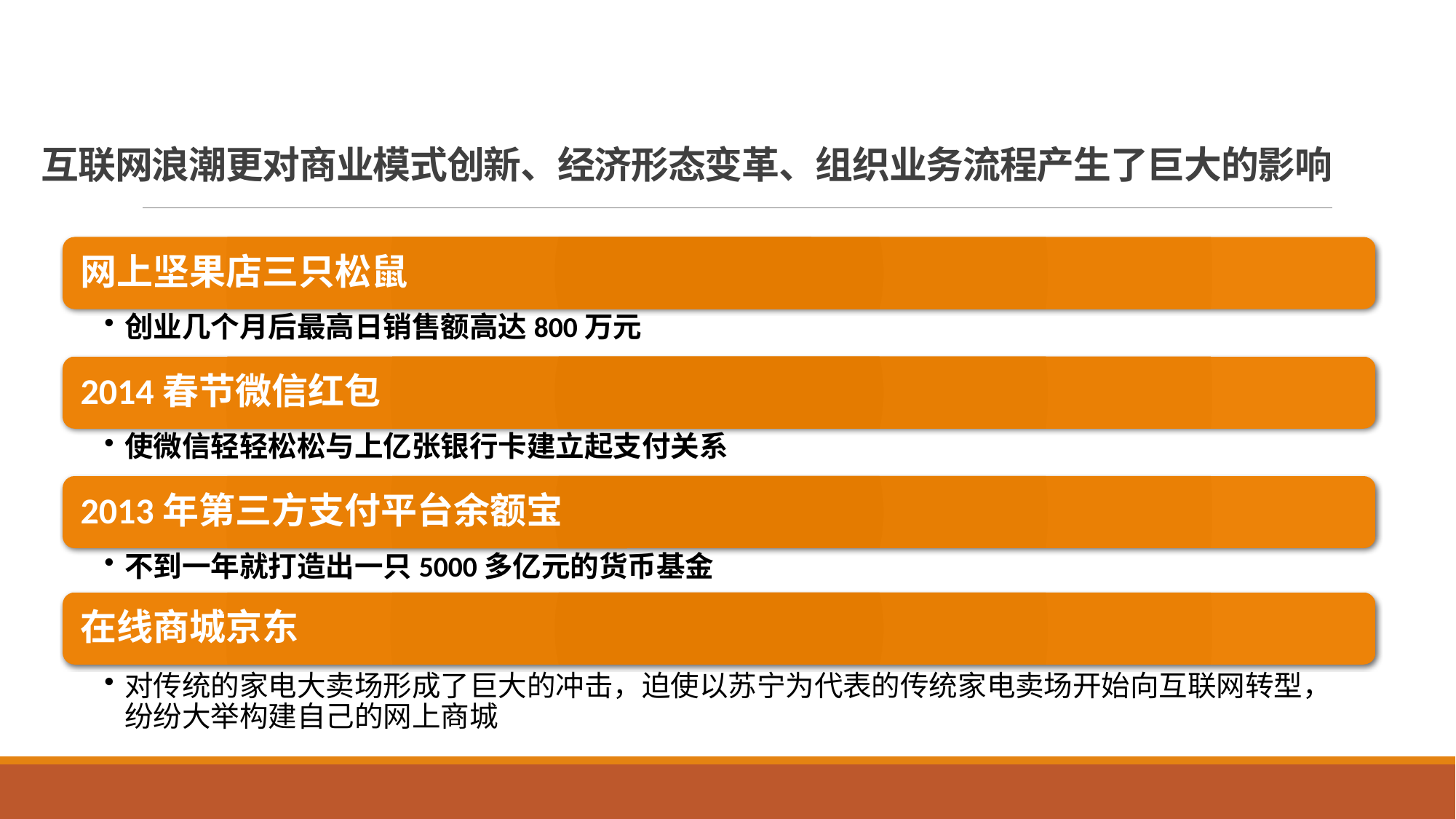

# 互联网浪潮更对商业模式创新、经济形态变革、组织业务流程产生了巨大的影响
网上坚果店三只松鼠
创业几个月后最高日销售额高达800万元
2014春节微信红包
使微信轻轻松松与上亿张银行卡建立起支付关系
2013年第三方支付平台余额宝
不到一年就打造出一只5000多亿元的货币基金
在线商城京东
对传统的家电大卖场形成了巨大的冲击，迫使以苏宁为代表的传统家电卖场开始向互联网转型，纷纷大举构建自己的网上商城